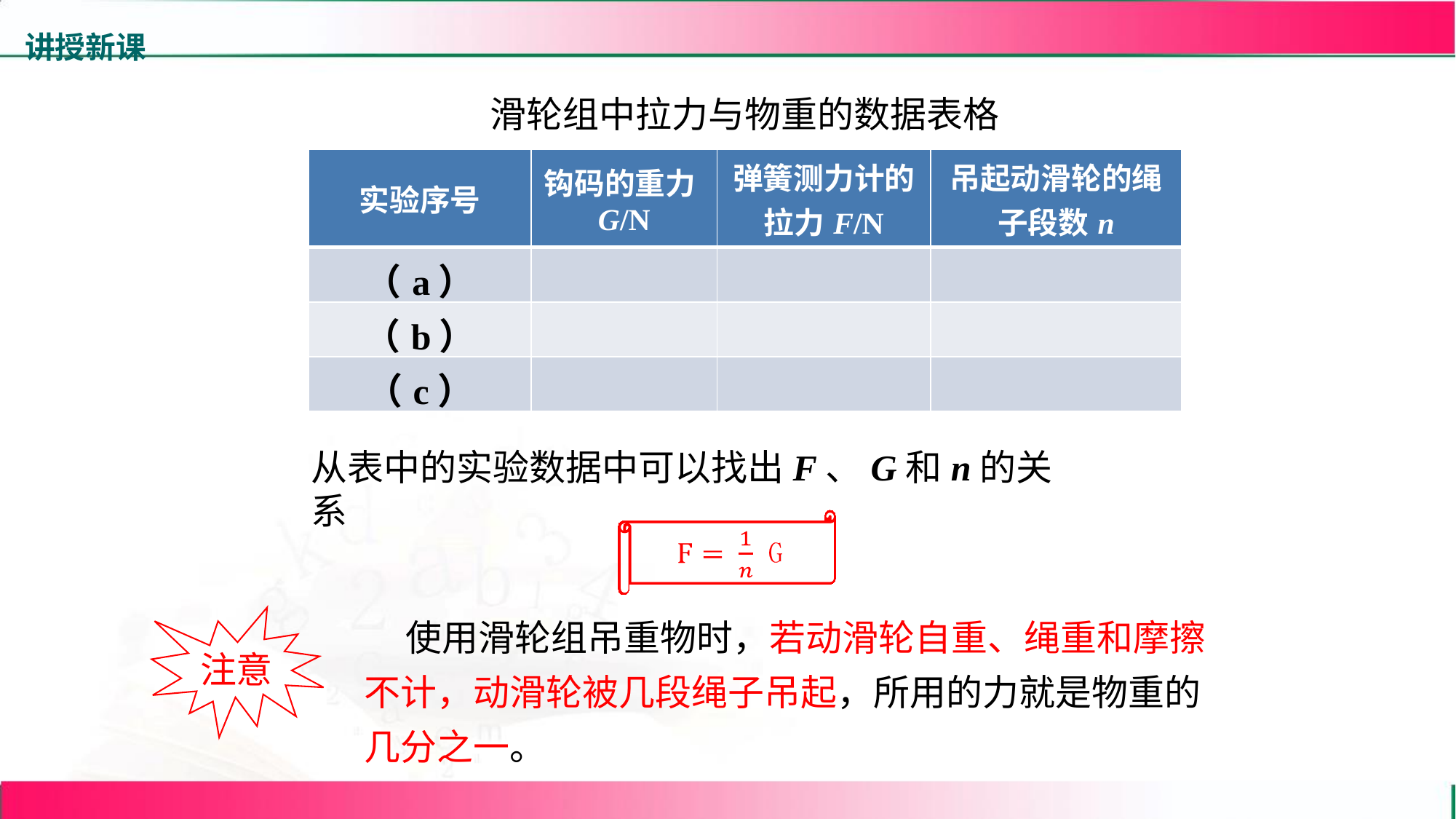

讲授新课
滑轮组中拉力与物重的数据表格
| 实验序号 | 钩码的重力G/N | 弹簧测力计的拉力F/N | 吊起动滑轮的绳子段数n |
| --- | --- | --- | --- |
| （a） |  |  |  |
| （b） |  |  |  |
| （c） |  |  |  |
从表中的实验数据中可以找出F、G和n的关系

    使用滑轮组吊重物时，若动滑轮自重、绳重和摩擦不计，动滑轮被几段绳子吊起，所用的力就是物重的几分之一。
注意